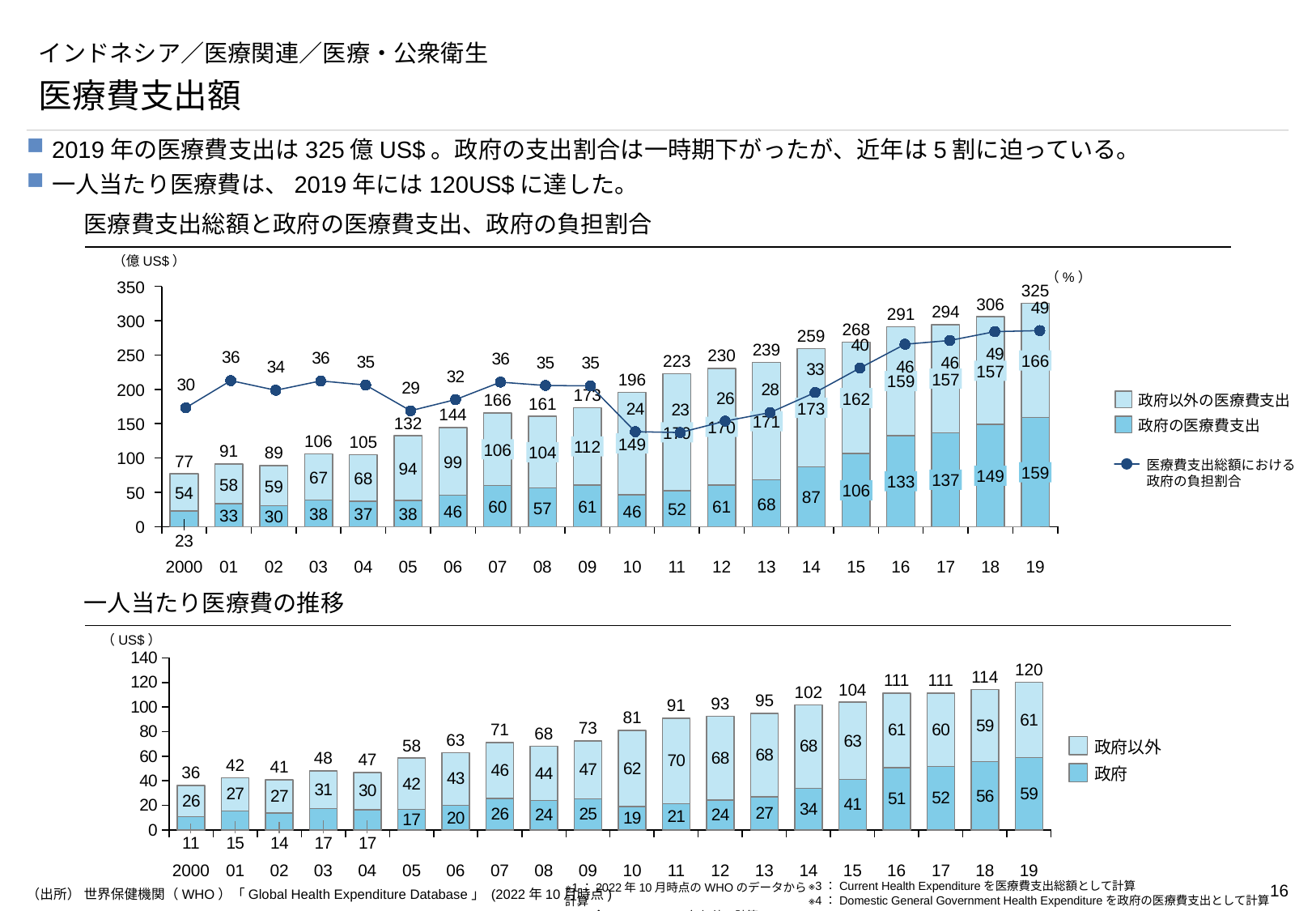

# インドネシア／医療関連／医療・公衆衛生
医療費支出額
2019年の医療費支出は325億US$。政府の支出割合は一時期下がったが、近年は5割に迫っている。
一人当たり医療費は、2019年には120US$に達した。
医療費支出総額と政府の医療費支出、政府の負担割合
（億US$）
（%）

### Chart

| Category |  |  |
|---|---|---|

### Chart

| Category |  |
|---|---|
350
325
306
294
291
300
268
259
239
250
230
223
166
157
196
157
159
200
173
162
166
政府以外の医療費支出

161
173
144
171
132
150
政府の医療費支出

170
170
106
105
149
112
106
91
89
104
100
77
99
医療費支出総額における
政府の負担割合
94

159
149
67
68
137
133
58
59
106
50
54
87
68
61
61
60
57
52
46
46
38
38
37
33
30
0
23
2000
01
02
03
04
05
06
07
08
09
10
11
12
13
14
15
16
17
18
19
一人当たり医療費の推移
（US$）

### Chart

| Category |  |  |
|---|---|---|
120
114
111
111
104
102
95
93
91
81
73
71
68
63
58
政府以外

48
47
42
41
36
政府

2000
01
02
03
04
05
06
07
08
09
10
11
12
13
14
15
16
17
18
19
※3：Current Health Expenditureを医療費支出総額として計算
※4：Domestic General Government Health Expenditureを政府の医療費支出として計算
※1：2022年10月時点のWHOのデータから計算
※2：全てUS$の2019年価値で計算
（出所） 世界保健機関（WHO）「Global Health Expenditure Database」 (2022年10月時点)